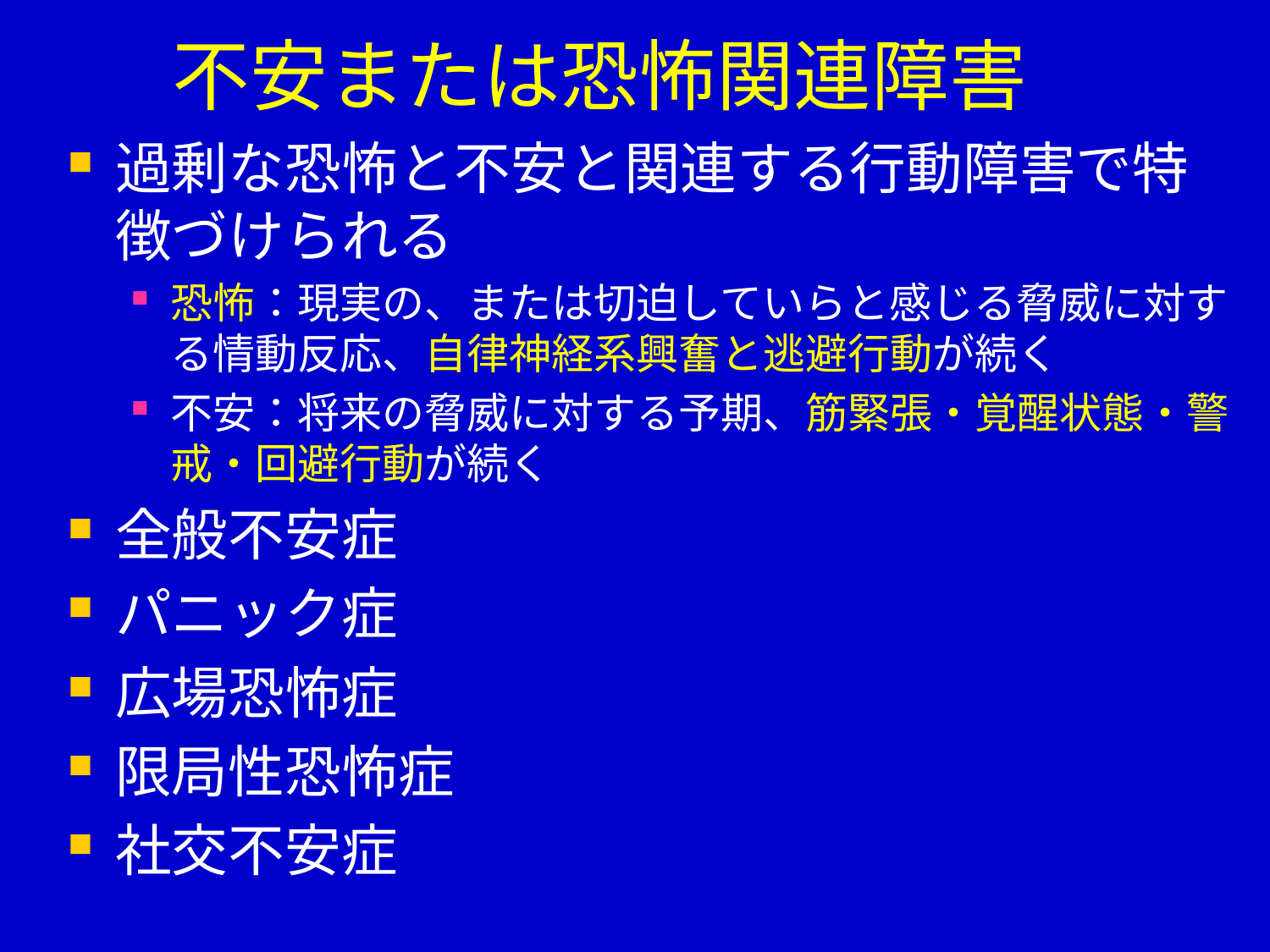

# 不安または恐怖関連障害
過剰な恐怖と不安と関連する行動障害で特徴づけられる
恐怖：現実の、または切迫していらと感じる脅威に対する情動反応、自律神経系興奮と逃避行動が続く
不安：将来の脅威に対する予期、筋緊張・覚醒状態・警戒・回避行動が続く
全般不安症
パニック症
広場恐怖症
限局性恐怖症
社交不安症